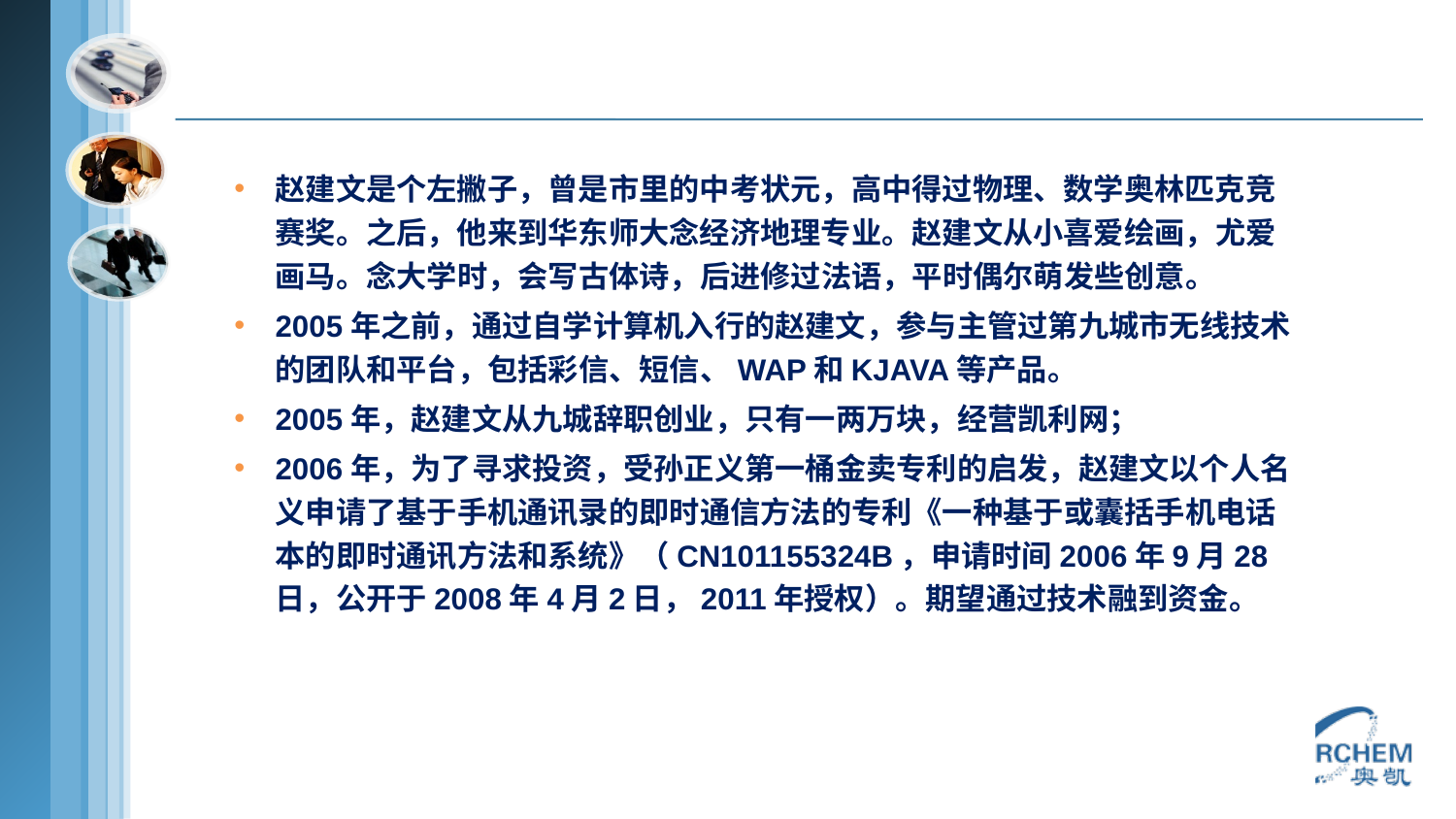

#
赵建文是个左撇子，曾是市里的中考状元，高中得过物理、数学奥林匹克竞赛奖。之后，他来到华东师大念经济地理专业。赵建文从小喜爱绘画，尤爱画马。念大学时，会写古体诗，后进修过法语，平时偶尔萌发些创意。
2005年之前，通过自学计算机入行的赵建文，参与主管过第九城市无线技术的团队和平台，包括彩信、短信、WAP和KJAVA等产品。
2005年，赵建文从九城辞职创业，只有一两万块，经营凯利网；
2006年，为了寻求投资，受孙正义第一桶金卖专利的启发，赵建文以个人名义申请了基于手机通讯录的即时通信方法的专利《一种基于或囊括手机电话本的即时通讯方法和系统》（CN101155324B，申请时间2006年9月28日，公开于2008年4月2日，2011年授权）。期望通过技术融到资金。